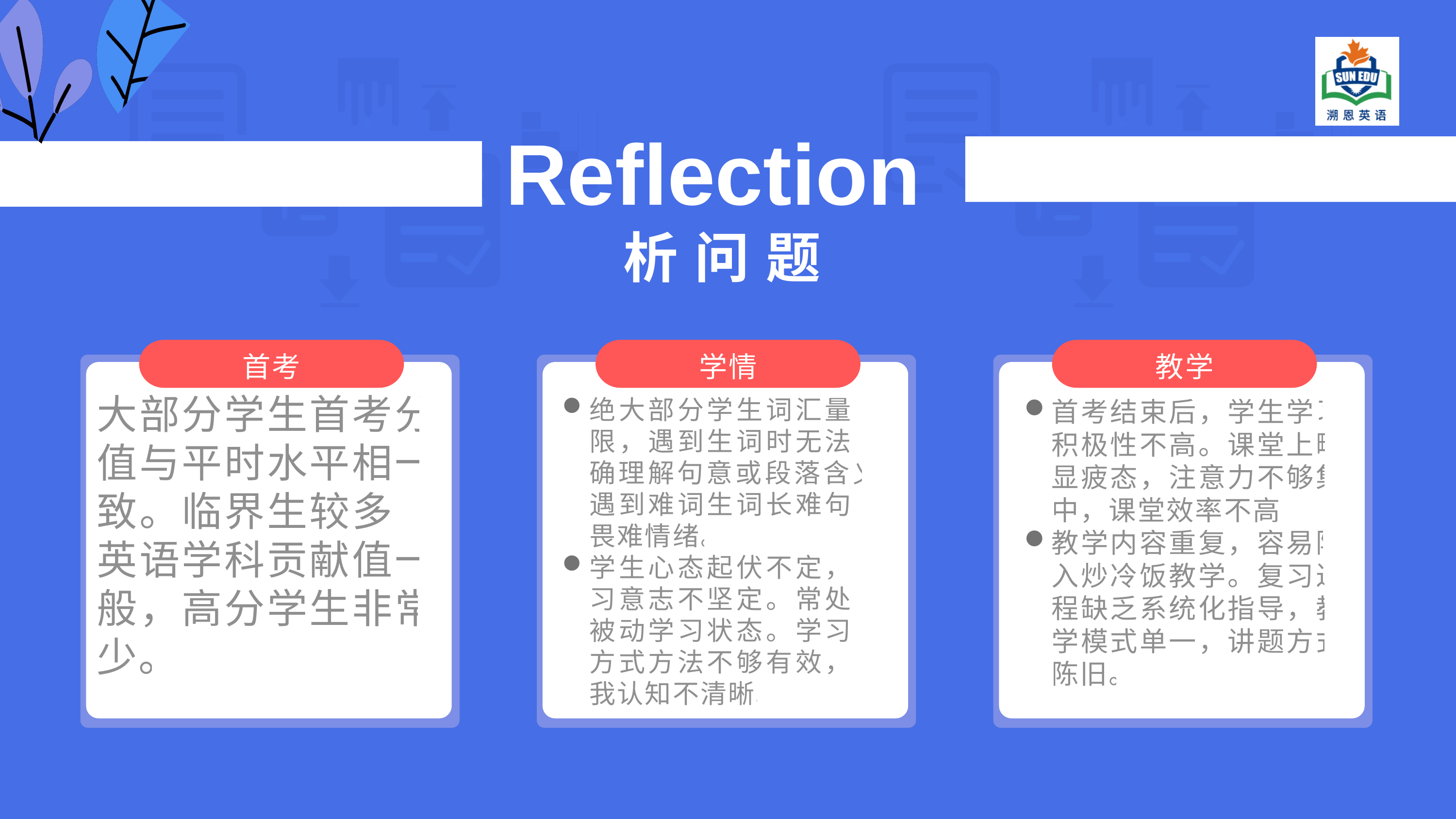

Reflection

析 问 题

首考

大部分学生首考分值与平时水平相一致。临界生较多，英语学科贡献值一般，高分学生非常少。

学情

绝大部分学生词汇量有限，遇到生词时无法准确理解句意或段落含义。遇到难词生词长难句有畏难情绪。
学生心态起伏不定，学习意志不坚定。常处于被动学习状态。学习的方式方法不够有效，自我认知不清晰。

教学

首考结束后，学生学习积极性不高。课堂上略显疲态，注意力不够集中，课堂效率不高。
教学内容重复，容易陷入炒冷饭教学。复习过程缺乏系统化指导，教学模式单一，讲题方式陈旧。